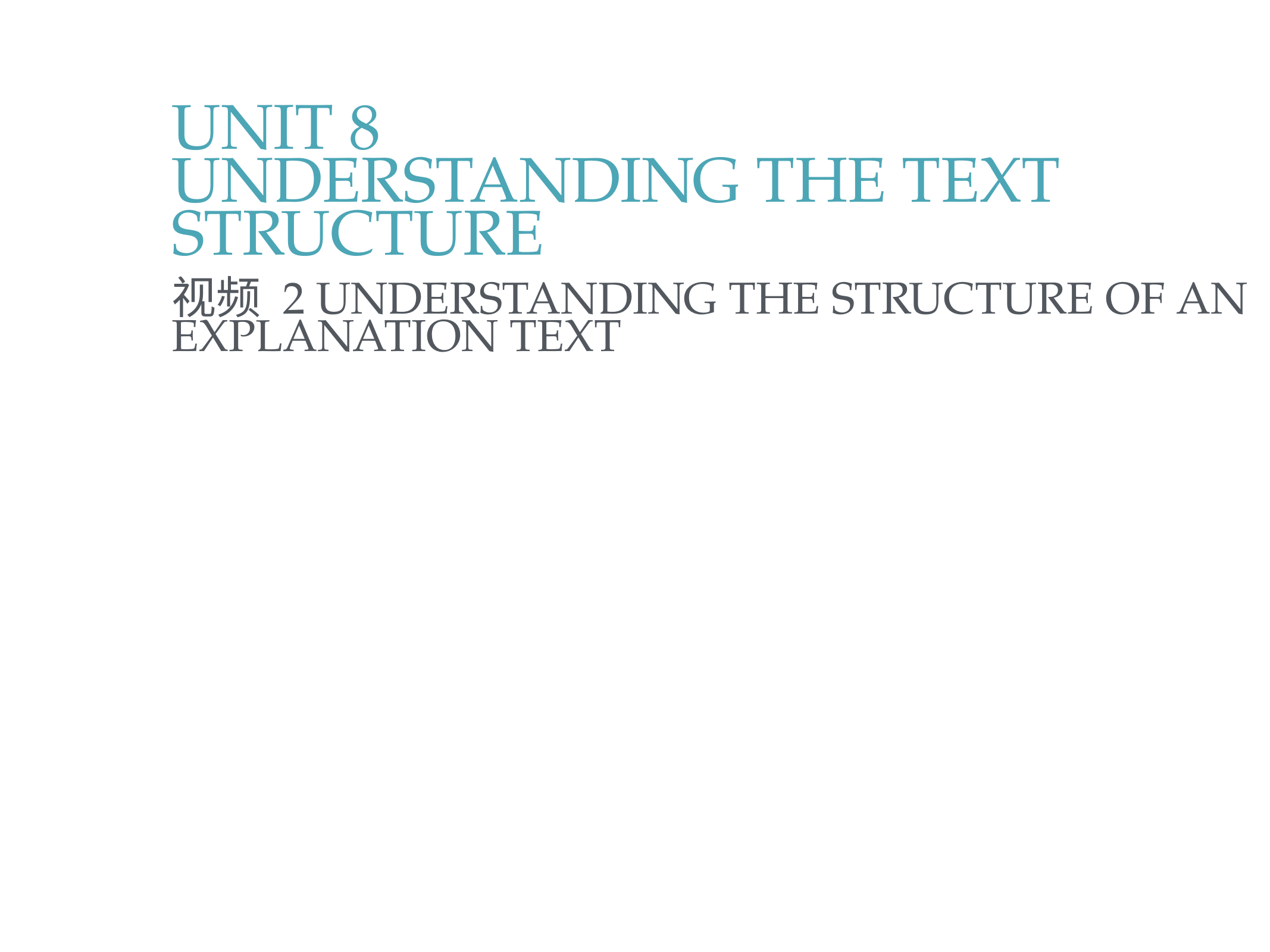

Unit 8
Understanding the Text Structure

视频 2 Understanding the Structure of an Explanation Text